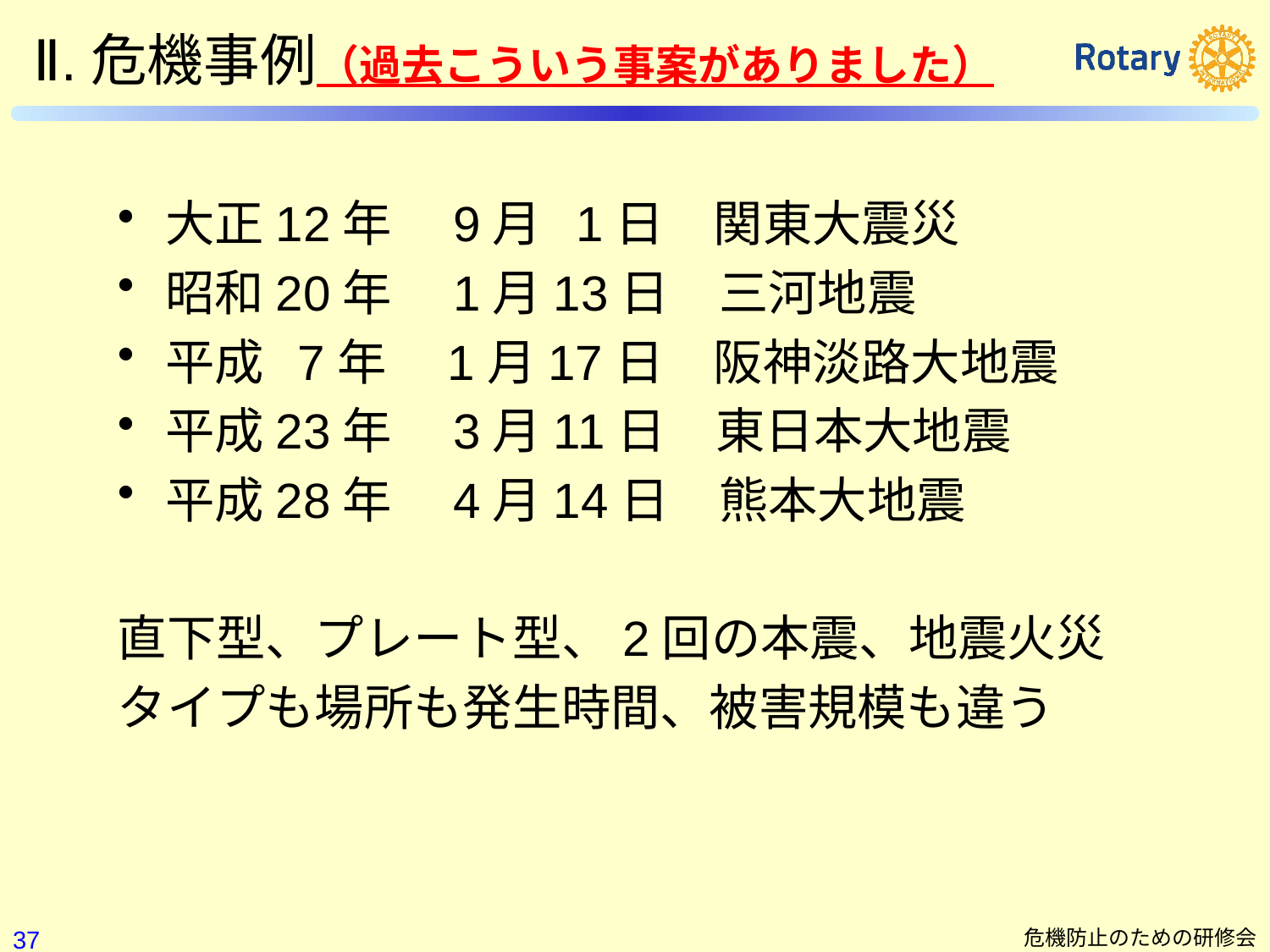

Ⅱ.危機事例（過去こういう事案がありました）
大正12年　9月  1日　関東大震災
昭和20年　1月13日　三河地震
平成  7年　1月17日　阪神淡路大地震
平成23年　3月11日　東日本大地震
平成28年　4月14日　熊本大地震

直下型、プレート型、2回の本震、地震火災
タイプも場所も発生時間、被害規模も違う
37
危機防止のための研修会